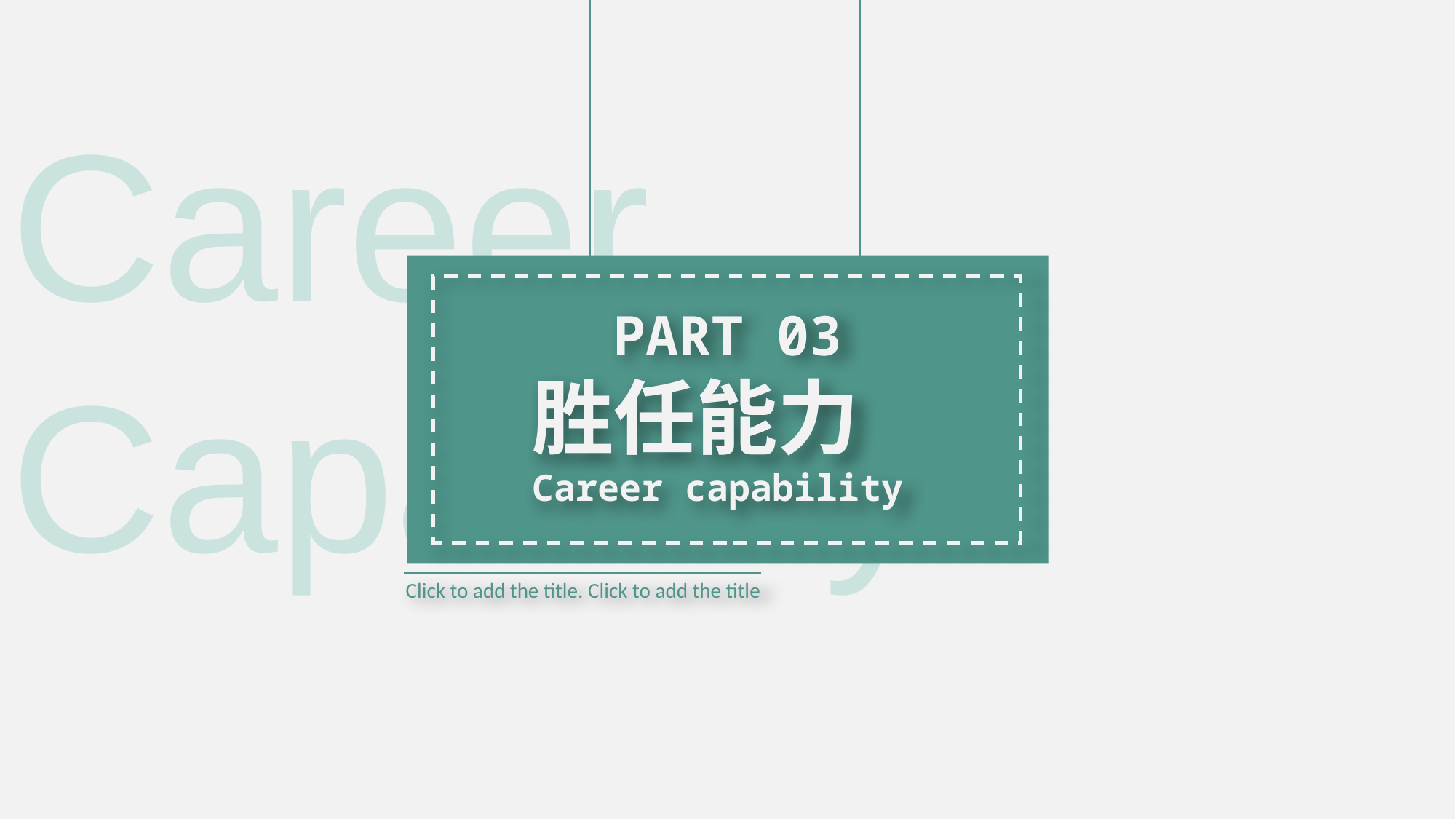

Career
Capability

PART 03
胜任能力
Career capability
Click to add the title. Click to add the title